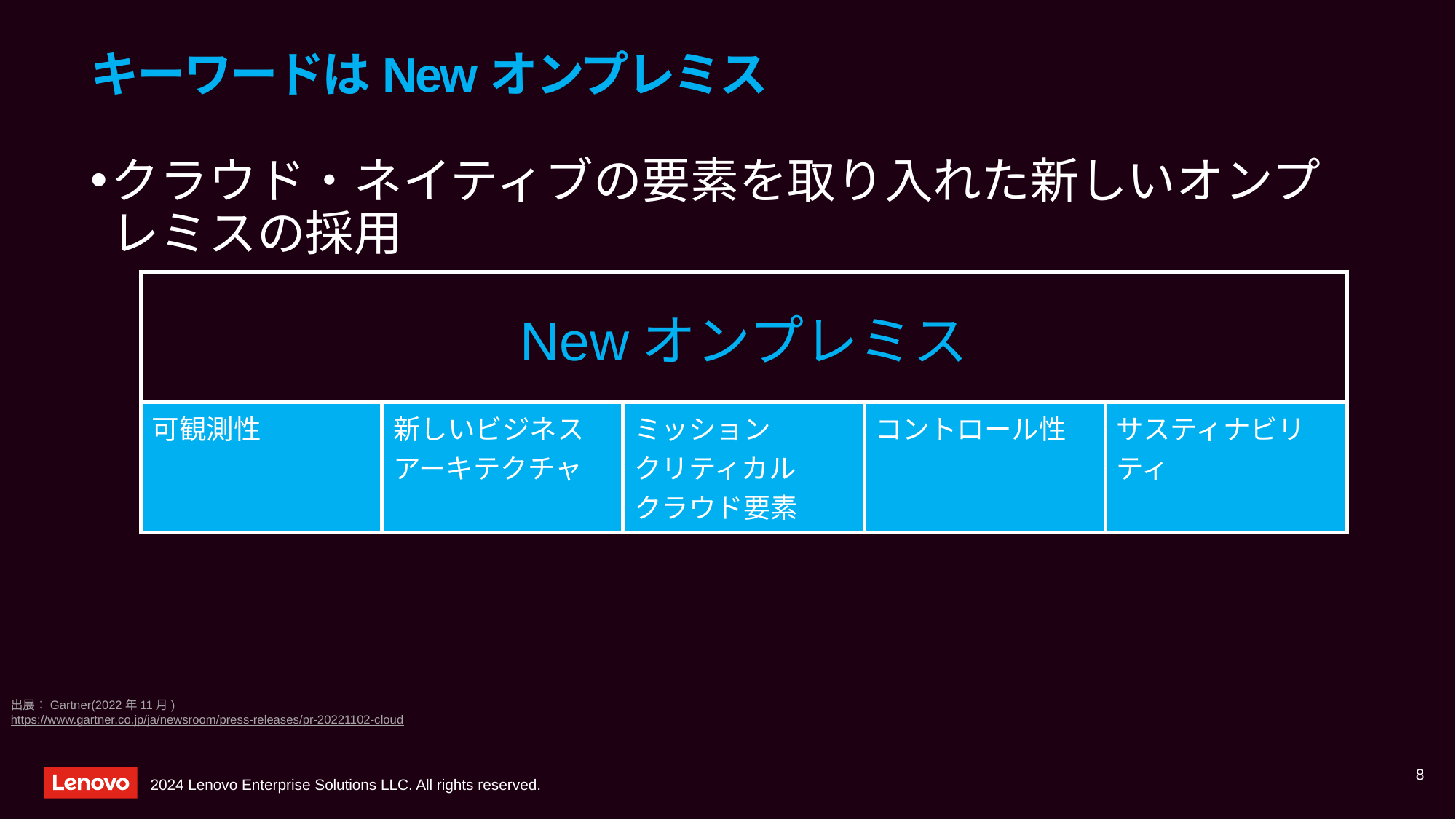

# キーワードはNewオンプレミス
クラウド・ネイティブの要素を取り入れた新しいオンプレミスの採用

| Newオンプレミス |  |  |  |  |
| --- | --- | --- | --- | --- |
| 可観測性 | 新しいビジネス アーキテクチャ | ミッション クリティカル クラウド要素 | コントロール性 | サスティナビリティ |
出展：Gartner(2022年11月)
https://www.gartner.co.jp/ja/newsroom/press-releases/pr-20221102-cloud
8